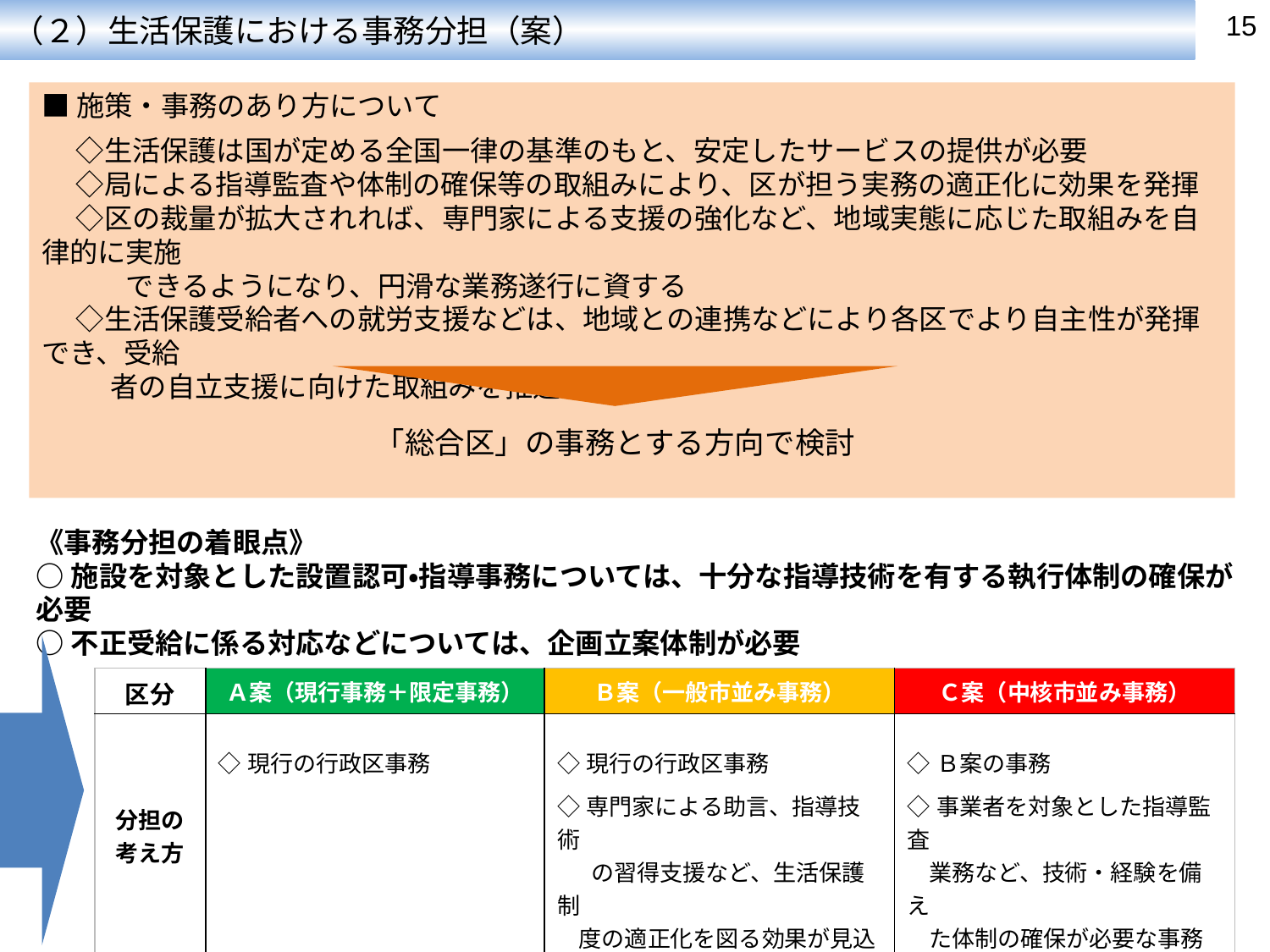

（２）生活保護における事務分担（案）
15

■施策・事務のあり方について

　 ◇生活保護は国が定める全国一律の基準のもと、安定したサービスの提供が必要
　 ◇局による指導監査や体制の確保等の取組みにより、区が担う実務の適正化に効果を発揮
　 ◇区の裁量が拡大されれば、専門家による支援の強化など、地域実態に応じた取組みを自律的に実施
　　　できるようになり、円滑な業務遂行に資する
　 ◇生活保護受給者への就労支援などは、地域との連携などにより各区でより自主性が発揮でき、受給
　　  者の自立支援に向けた取組みを推進

「総合区」の事務とする方向で検討
《事務分担の着眼点》
○施設を対象とした設置認可・指導事務については、十分な指導技術を有する執行体制の確保が必要
○不正受給に係る対応などについては、企画立案体制が必要

| 区分 | Ａ案（現行事務＋限定事務） | Ｂ案（一般市並み事務） | Ｃ案（中核市並み事務） |
| --- | --- | --- | --- |
| 分担の考え方 | ◇現行の行政区事務 | ◇現行の行政区事務 ◇専門家による助言、指導技術 　の習得支援など、生活保護制 度の適正化を図る効果が見込 まれる事務 | ◇Ｂ案の事務 ◇事業者を対象とした指導監査 業務など、技術・経験を備え た体制の確保が必要な事務 |